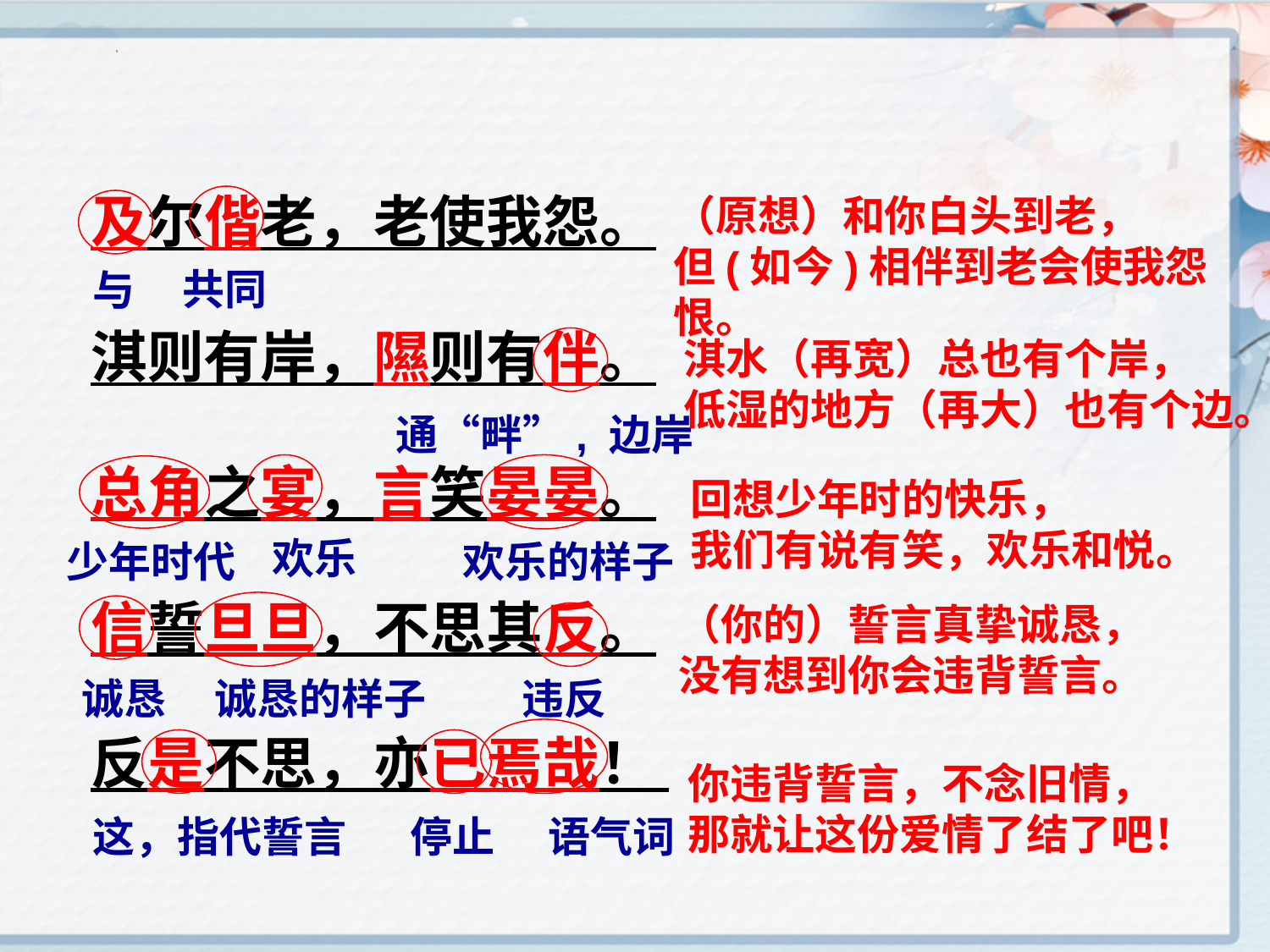

及尔偕老，老使我怨。

淇则有岸，隰则有伴。

总角之宴，言笑晏晏。

信誓旦旦，不思其反。

反是不思，亦已焉哉！
（原想）和你白头到老，
但(如今)相伴到老会使我怨恨。

共同
与
淇水（再宽）总也有个岸，
低湿的地方（再大）也有个边。

通“畔”, 边岸

回想少年时的快乐，
我们有说有笑，欢乐和悦。
欢乐
少年时代
欢乐的样子
（你的）誓言真挚诚恳，
没有想到你会违背誓言。

诚恳
诚恳的样子
违反

你违背誓言，不念旧情，
那就让这份爱情了结了吧！
这，指代誓言
停止
语气词